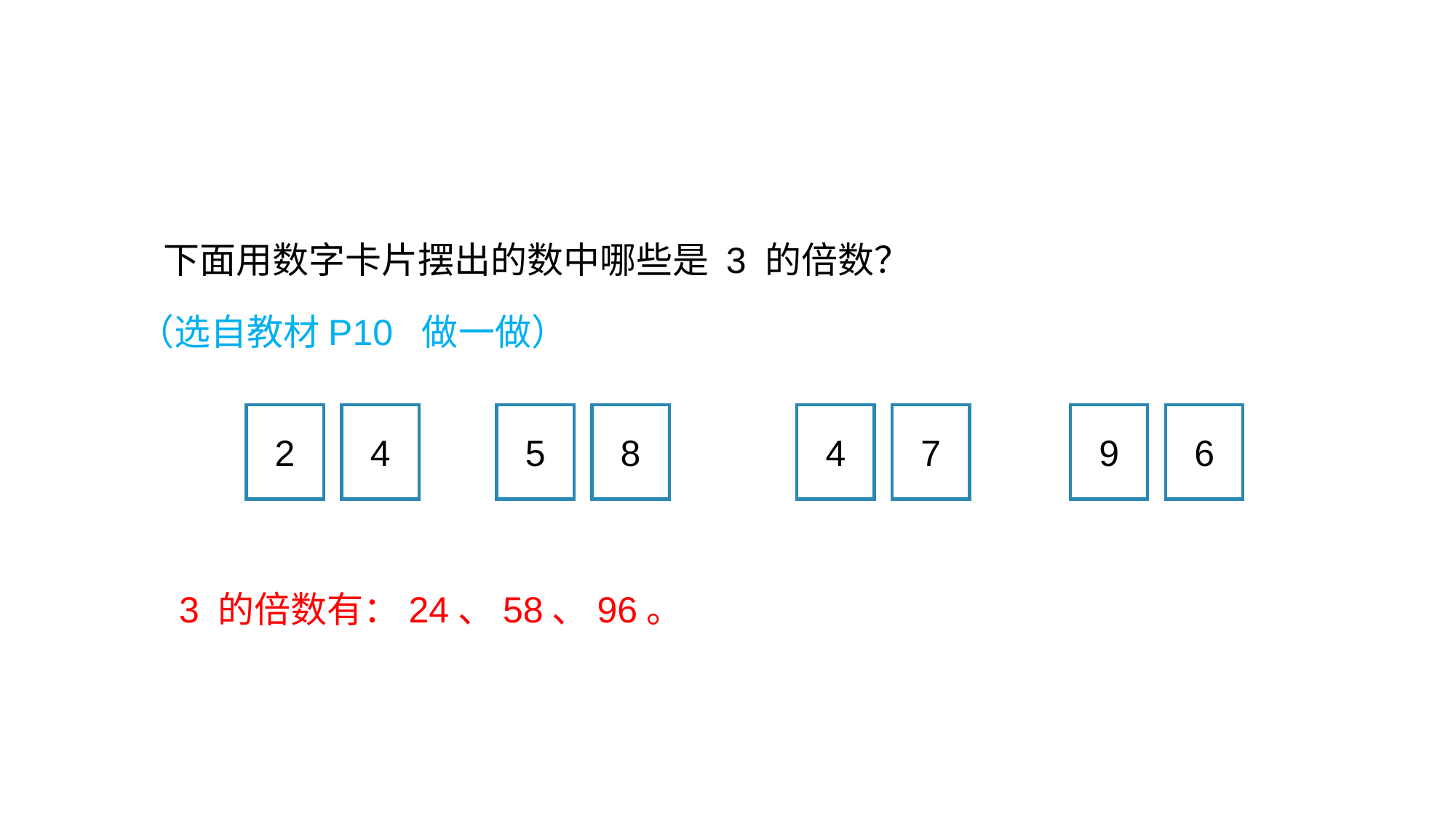

小试牛刀
下面用数字卡片摆出的数中哪些是 3 的倍数？
（选自教材P10  做一做）
2
4
5
8
4
7
9
6
3 的倍数有：24、58、96。